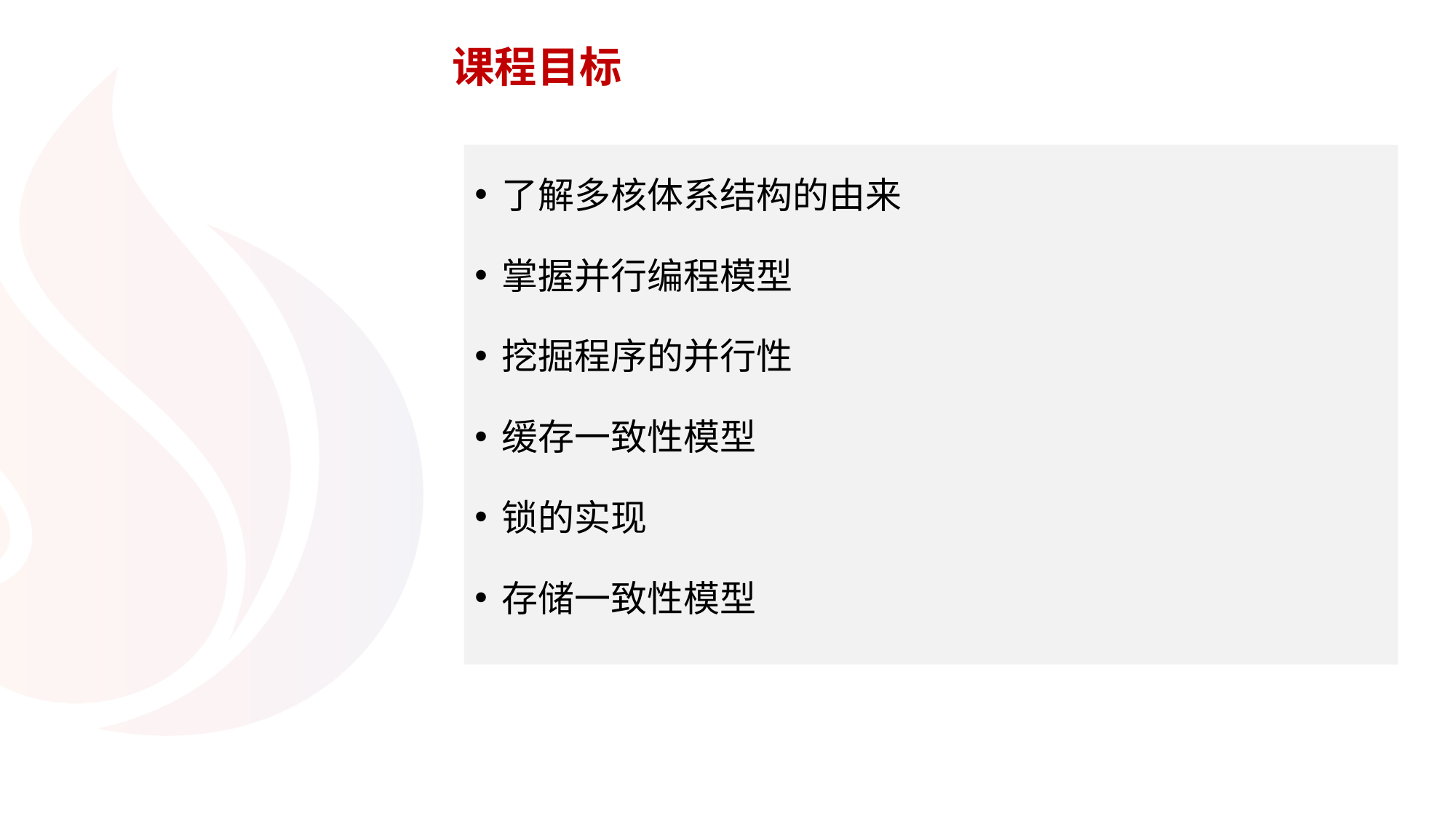

# 课程目标
了解多核体系结构的由来
掌握并行编程模型
挖掘程序的并行性
缓存一致性模型
锁的实现
存储一致性模型